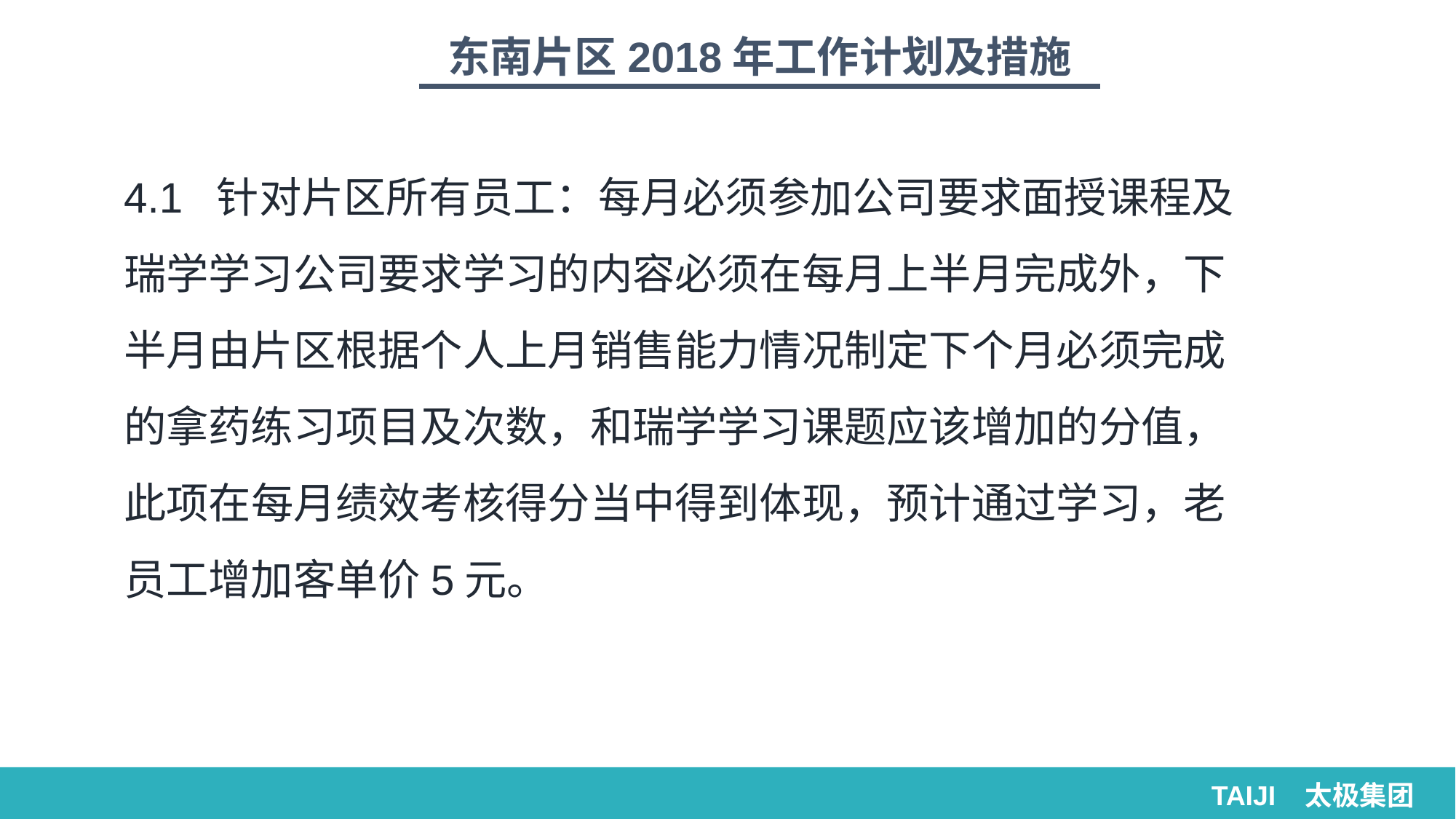

东南片区2018年工作计划及措施

4.1  针对片区所有员工：每月必须参加公司要求面授课程及瑞学学习公司要求学习的内容必须在每月上半月完成外，下半月由片区根据个人上月销售能力情况制定下个月必须完成的拿药练习项目及次数，和瑞学学习课题应该增加的分值，此项在每月绩效考核得分当中得到体现，预计通过学习，老员工增加客单价5元。

TAIJI   太极集团